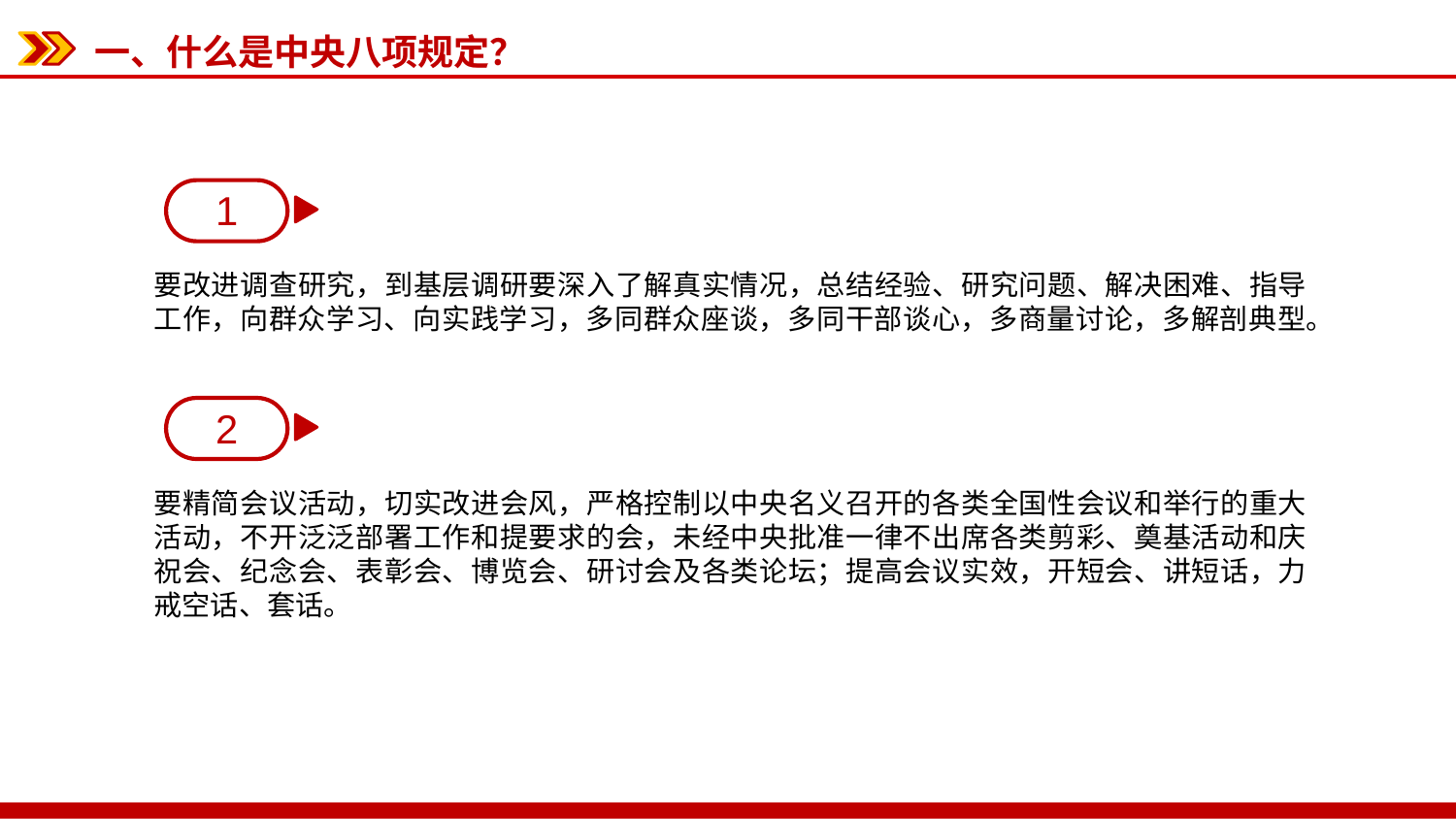

# 一、什么是中央八项规定？

1

要改进调查研究，到基层调研要深入了解真实情况，总结经验、研究问题、解决困难、指导工作，向群众学习、向实践学习，多同群众座谈，多同干部谈心，多商量讨论，多解剖典型。
2

要精简会议活动，切实改进会风，严格控制以中央名义召开的各类全国性会议和举行的重大活动，不开泛泛部署工作和提要求的会，未经中央批准一律不出席各类剪彩、奠基活动和庆祝会、纪念会、表彰会、博览会、研讨会及各类论坛；提高会议实效，开短会、讲短话，力戒空话、套话。